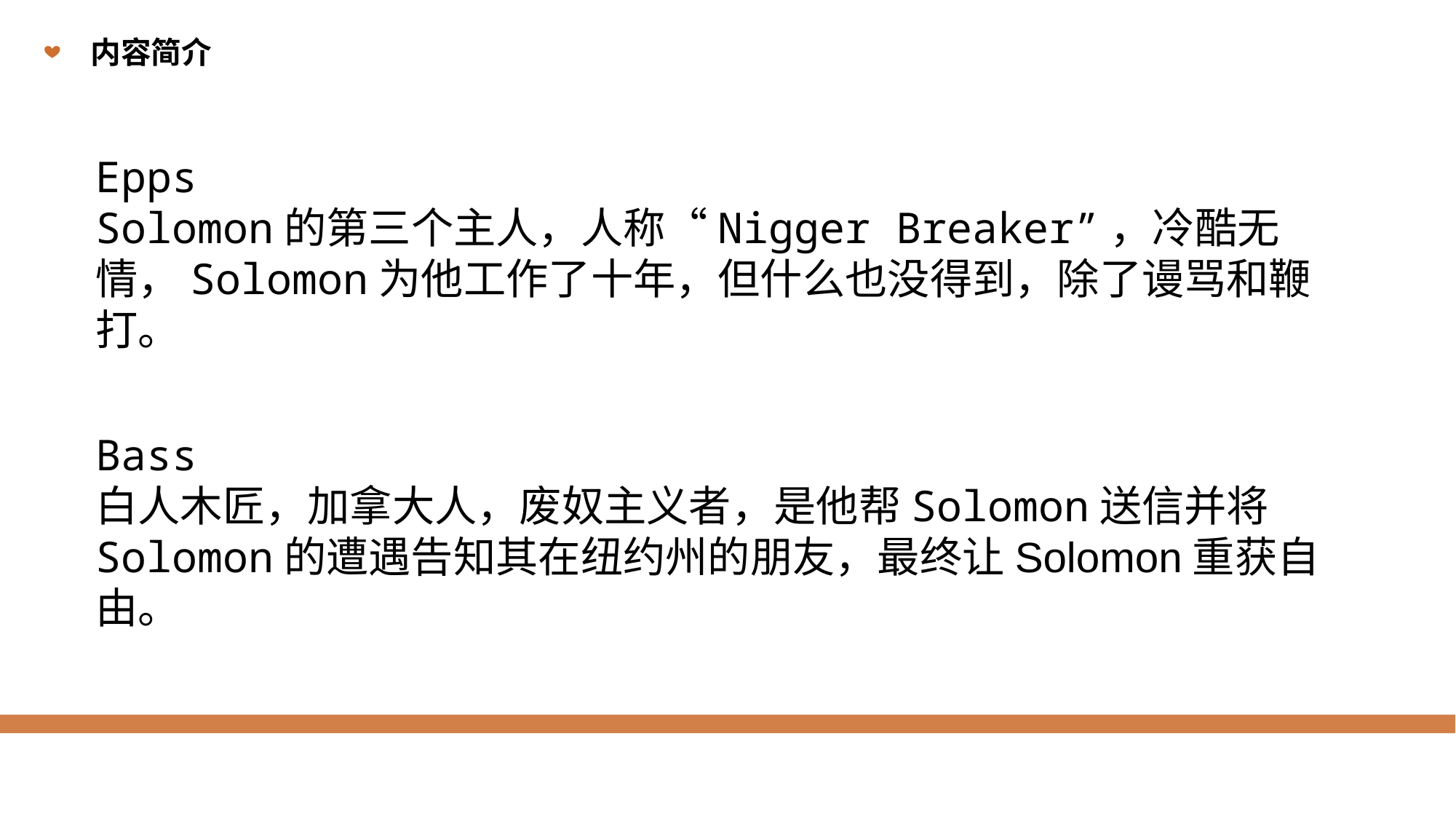

内容简介

Epps
Solomon的第三个主人，人称“Nigger Breaker”，冷酷无情，Solomon为他工作了十年，但什么也没得到，除了谩骂和鞭打。
Bass
白人木匠，加拿大人，废奴主义者，是他帮Solomon送信并将Solomon的遭遇告知其在纽约州的朋友，最终让Solomon重获自由。